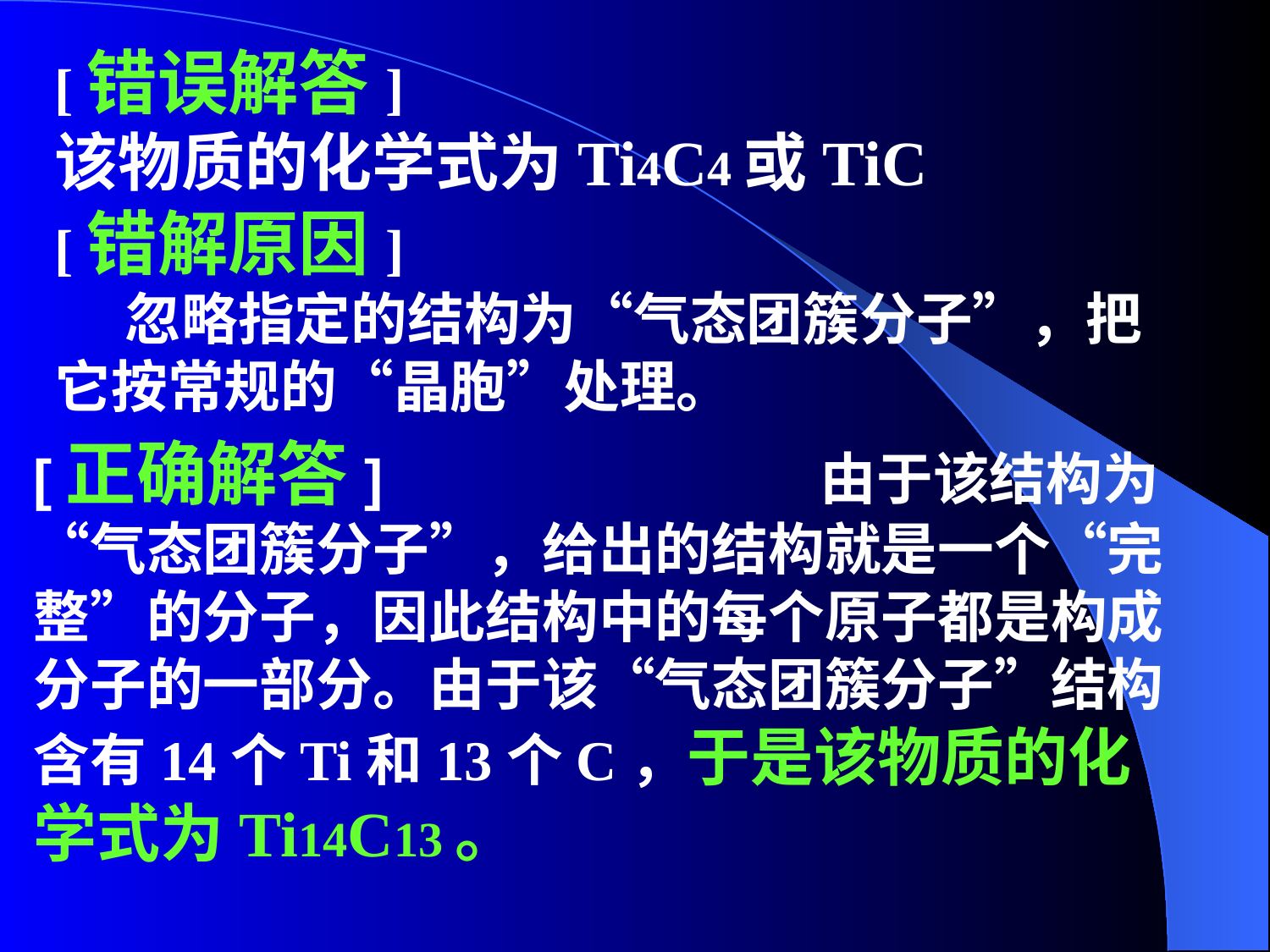

[错误解答]                                                      该物质的化学式为Ti4C4或TiC              [错解原因]                                                           忽略指定的结构为“气态团簇分子”，把它按常规的“晶胞”处理。
[正确解答]                           由于该结构为“气态团簇分子”，给出的结构就是一个“完整”的分子，因此结构中的每个原子都是构成分子的一部分。由于该“气态团簇分子”结构含有14个Ti和13个C，于是该物质的化学式为Ti14C13。

66